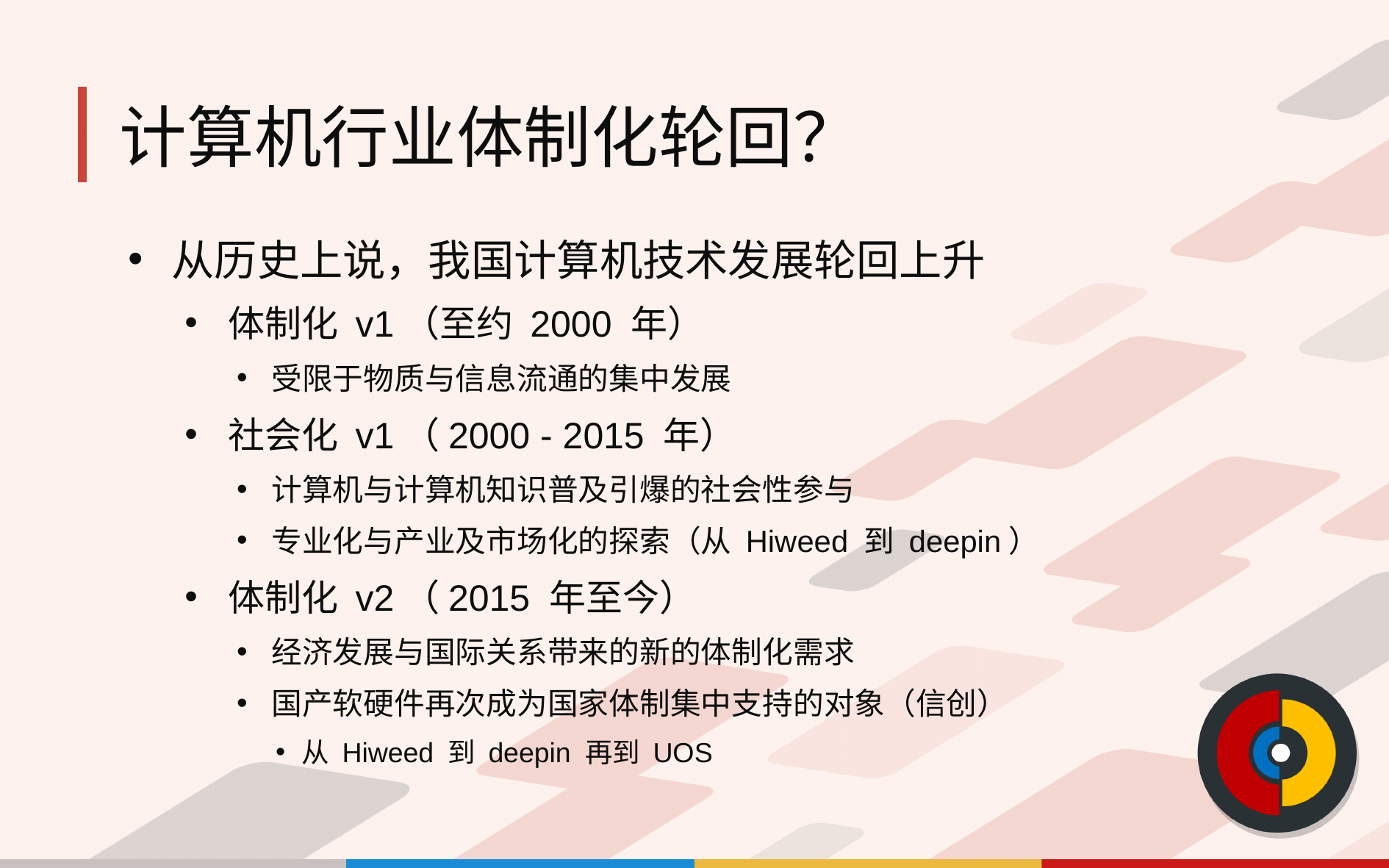

# 计算机行业体制化轮回？
从历史上说，我国计算机技术发展轮回上升
体制化 v1（至约 2000 年）
受限于物质与信息流通的集中发展
社会化 v1（2000 - 2015 年）
计算机与计算机知识普及引爆的社会性参与
专业化与产业及市场化的探索（从 Hiweed 到 deepin）
体制化 v2（2015 年至今）
经济发展与国际关系带来的新的体制化需求
国产软硬件再次成为国家体制集中支持的对象（信创）
从 Hiweed 到 deepin 再到 UOS